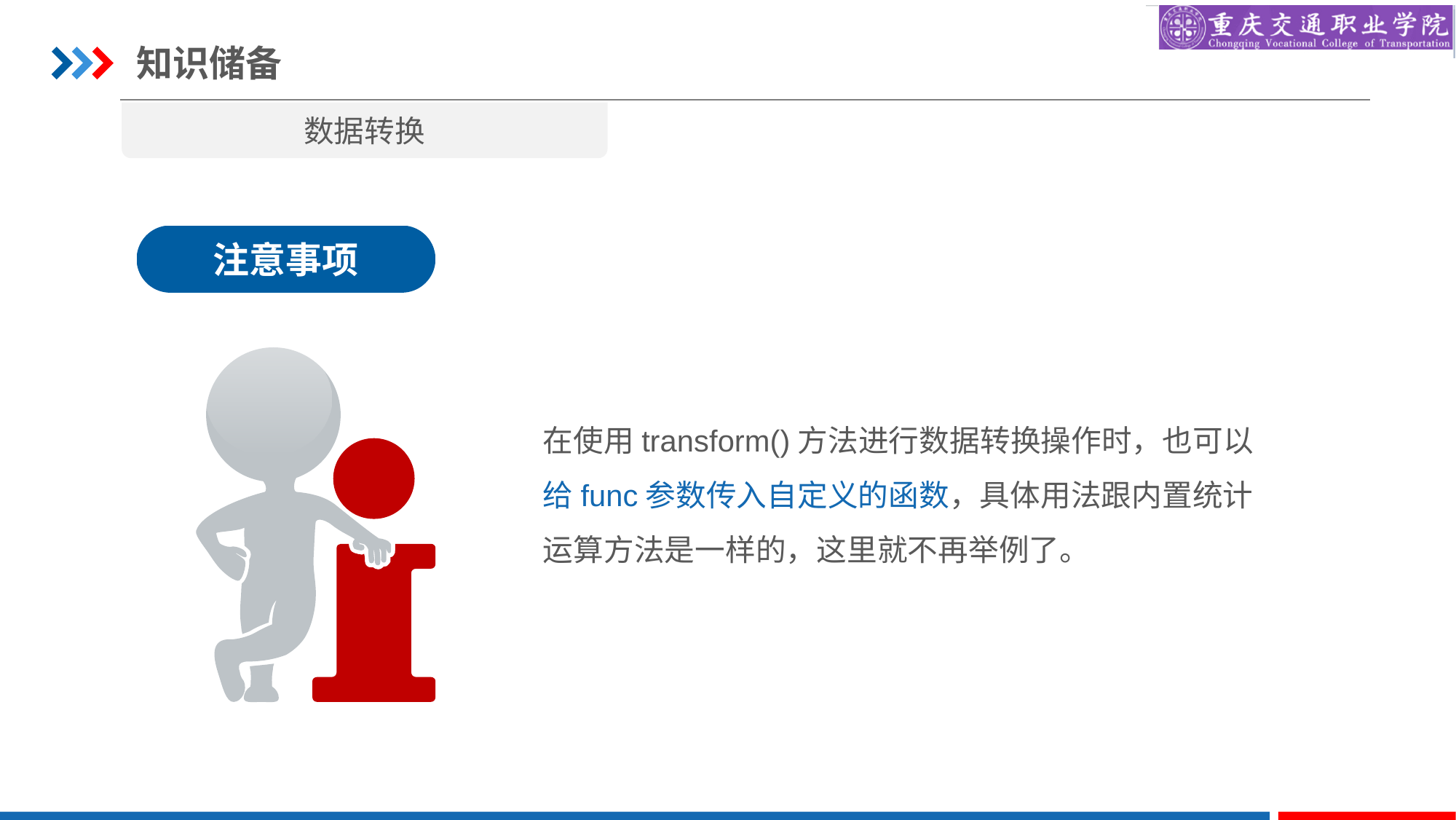

知识储备

数据转换
注意事项

在使用transform()方法进行数据转换操作时，也可以给func参数传入自定义的函数，具体用法跟内置统计运算方法是一样的，这里就不再举例了。